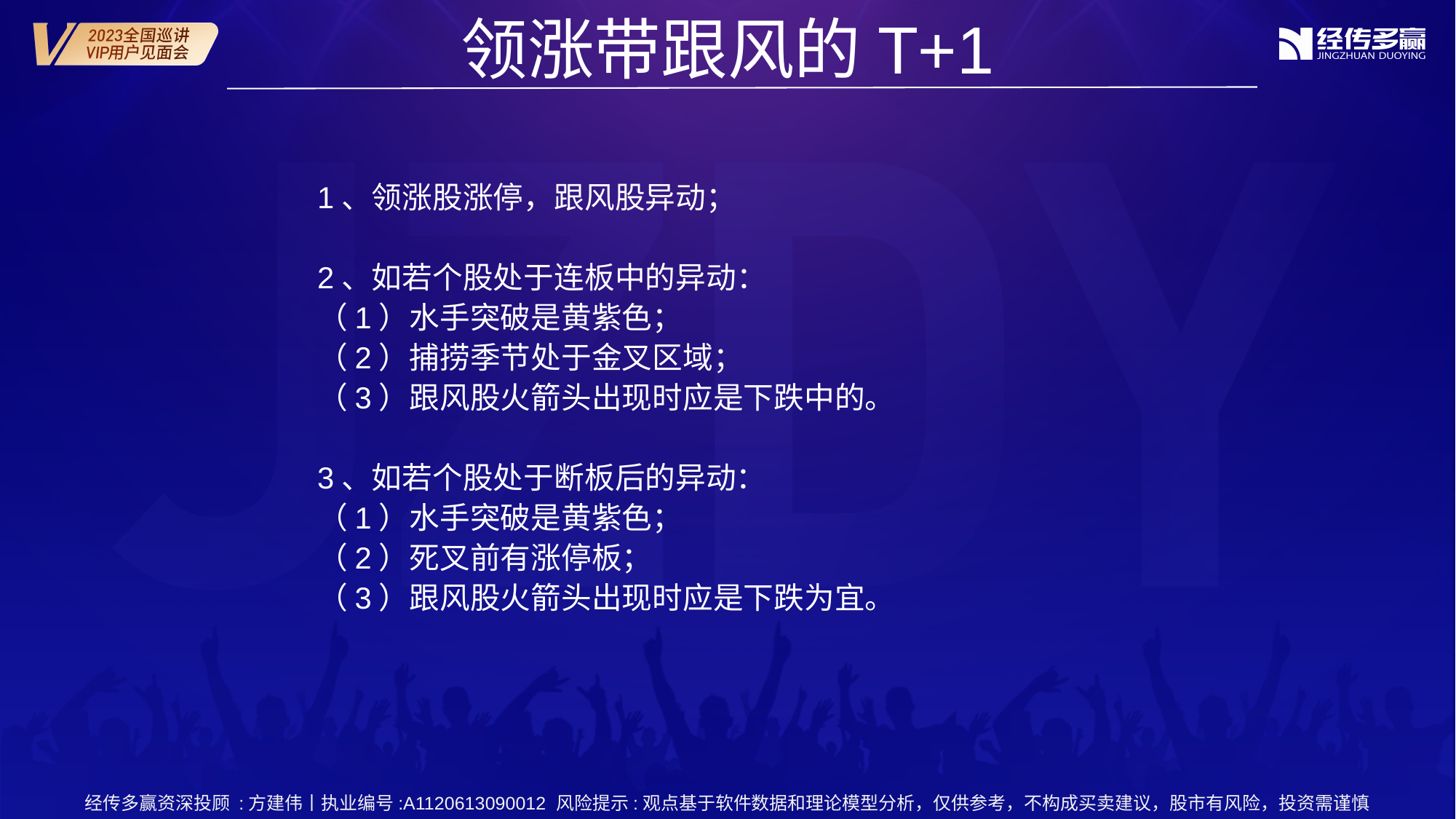

领涨带跟风的T+1
1、领涨股涨停，跟风股异动；

2、如若个股处于连板中的异动：
（1）水手突破是黄紫色；
（2）捕捞季节处于金叉区域；
（3）跟风股火箭头出现时应是下跌中的。

3、如若个股处于断板后的异动：
（1）水手突破是黄紫色；
（2）死叉前有涨停板；
（3）跟风股火箭头出现时应是下跌为宜。